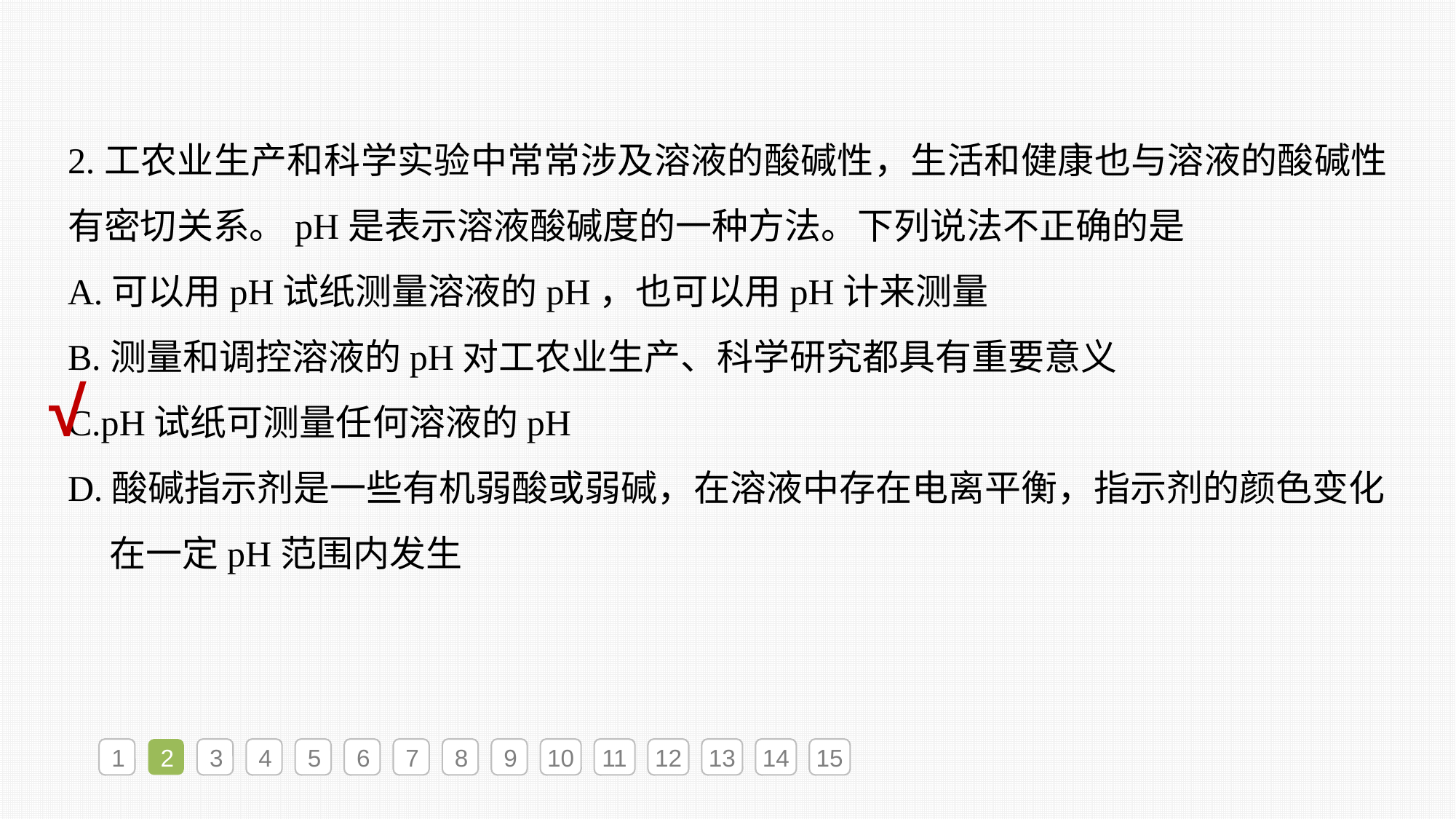

2.工农业生产和科学实验中常常涉及溶液的酸碱性，生活和健康也与溶液的酸碱性有密切关系。pH是表示溶液酸碱度的一种方法。下列说法不正确的是
A.可以用pH试纸测量溶液的pH，也可以用pH计来测量
B.测量和调控溶液的pH对工农业生产、科学研究都具有重要意义
C.pH试纸可测量任何溶液的pH
D.酸碱指示剂是一些有机弱酸或弱碱，在溶液中存在电离平衡，指示剂的颜色变化
    在一定pH范围内发生
√
1
2
3
4
5
6
7
8
9
10
11
12
13
14
15